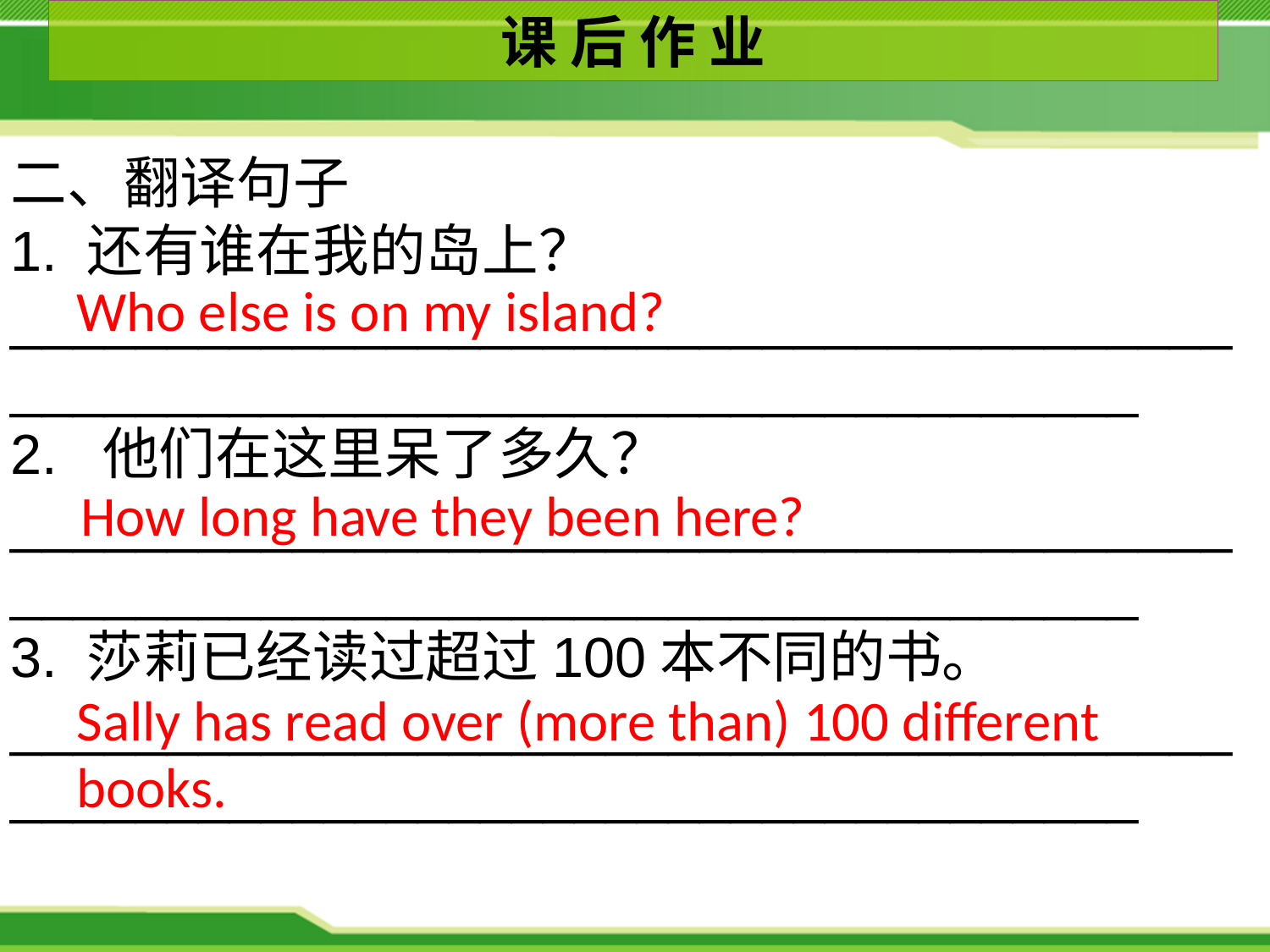

课 后 作 业
二、翻译句子
1. 还有谁在我的岛上？
___________________________________________________________________________
2.  他们在这里呆了多久？
___________________________________________________________________________
3. 莎莉已经读过超过100本不同的书。
___________________________________________________________________________
Who else is on my island?
How long have they been here?
Sally has read over (more than) 100 different books.